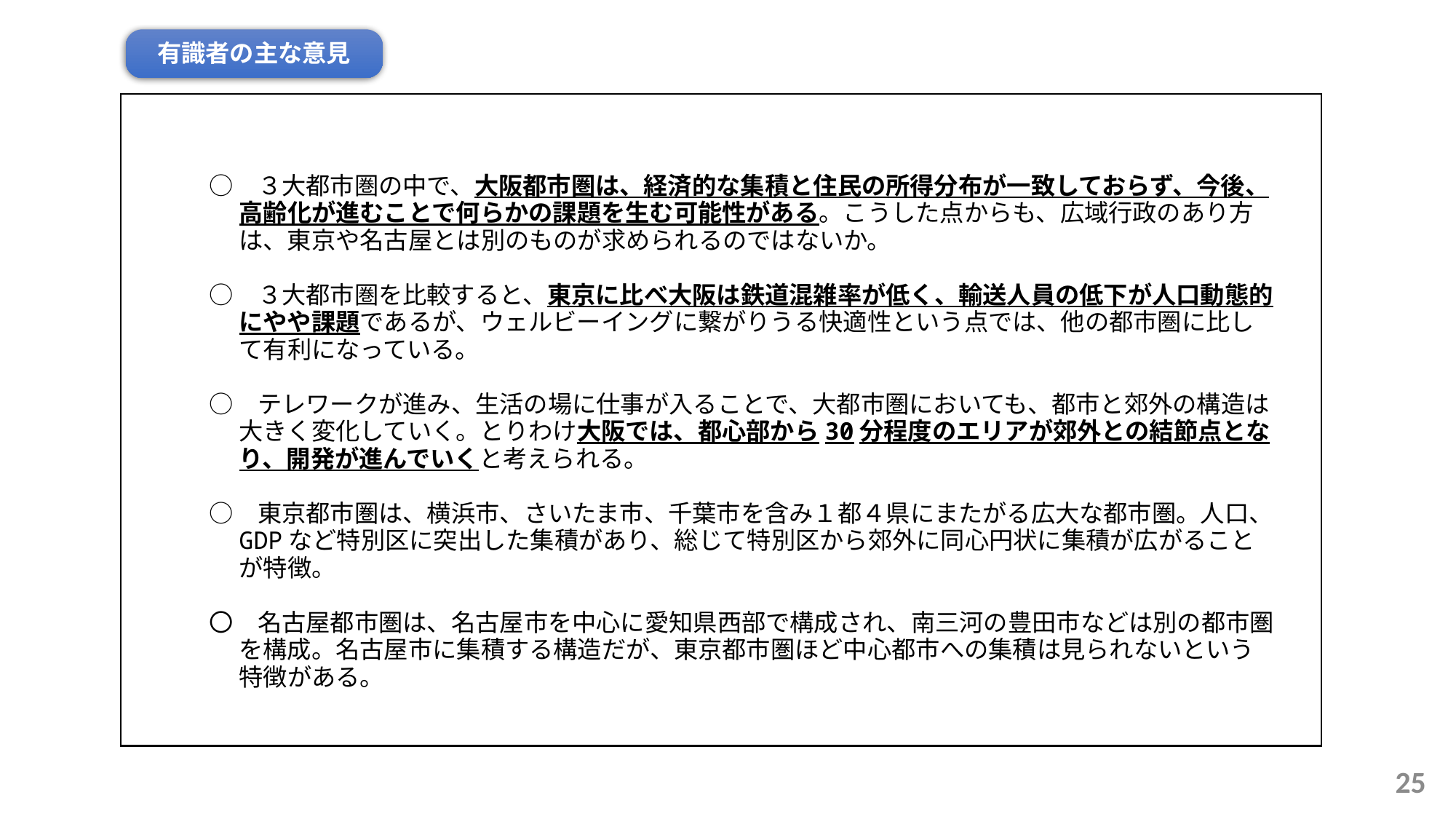

有識者の主な意見

　○　３大都市圏の中で、大阪都市圏は、経済的な集積と住民の所得分布が一致しておらず、今後、高齢化が進むことで何らかの課題を生む可能性がある。こうした点からも、広域行政のあり方は、東京や名古屋とは別のものが求められるのではないか。
　○　３大都市圏を比較すると、東京に比べ大阪は鉄道混雑率が低く、輸送人員の低下が人口動態的にやや課題であるが、ウェルビーイングに繋がりうる快適性という点では、他の都市圏に比して有利になっている。
　○　テレワークが進み、生活の場に仕事が入ることで、大都市圏においても、都市と郊外の構造は大きく変化していく。とりわけ大阪では、都心部から30分程度のエリアが郊外との結節点となり、開発が進んでいくと考えられる。
　○　東京都市圏は、横浜市、さいたま市、千葉市を含み１都４県にまたがる広大な都市圏。人口、GDPなど特別区に突出した集積があり、総じて特別区から郊外に同心円状に集積が広がることが特徴。
　〇　名古屋都市圏は、名古屋市を中心に愛知県西部で構成され、南三河の豊田市などは別の都市圏を構成。名古屋市に集積する構造だが、東京都市圏ほど中心都市への集積は見られないという特徴がある。
25